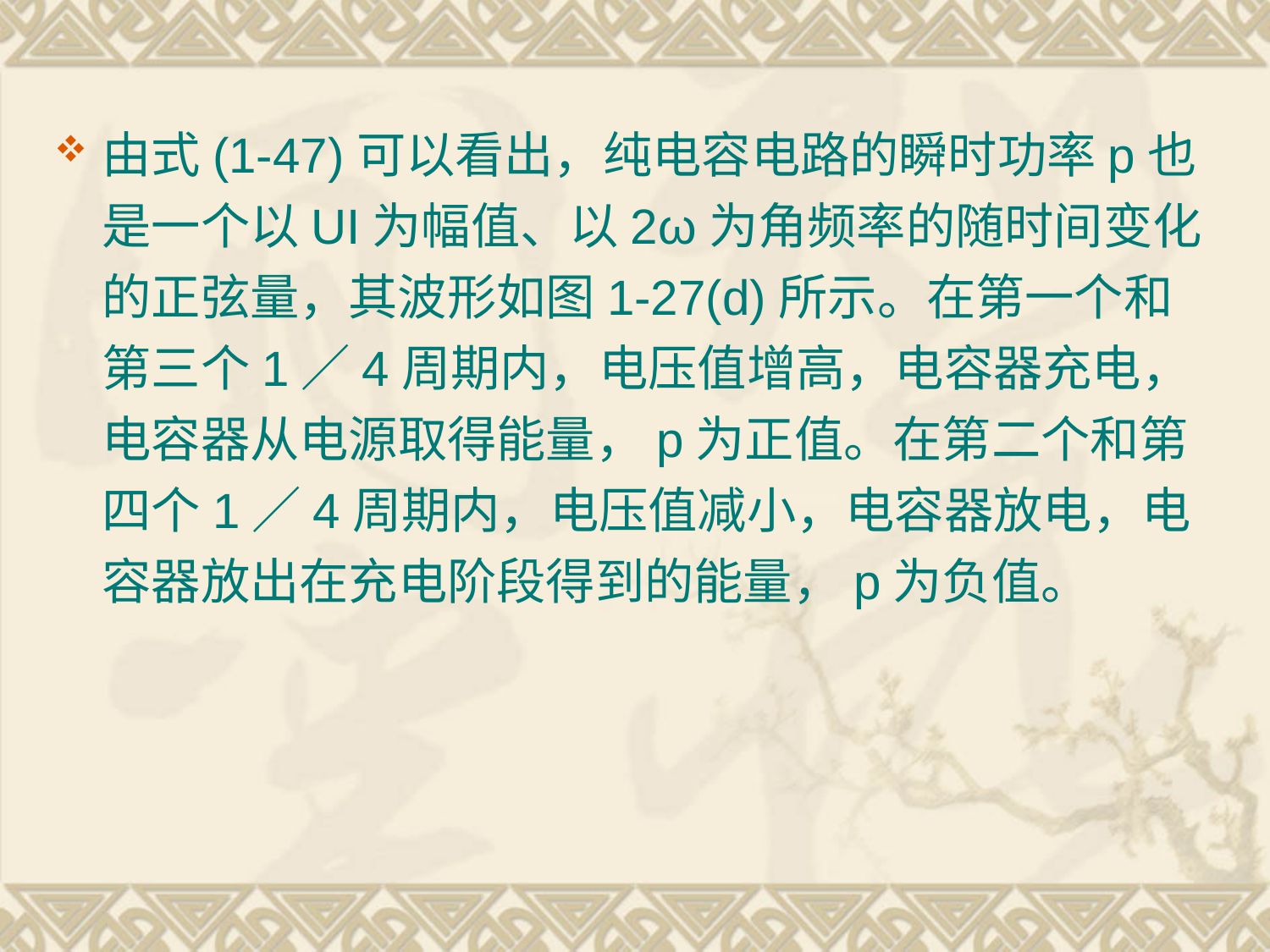

由式(1-47)可以看出，纯电容电路的瞬时功率p也是一个以UI为幅值、以2ω为角频率的随时间变化的正弦量，其波形如图1-27(d)所示。在第一个和第三个1／4周期内，电压值增高，电容器充电，电容器从电源取得能量，p为正值。在第二个和第四个1／4周期内，电压值减小，电容器放电，电容器放出在充电阶段得到的能量，p为负值。